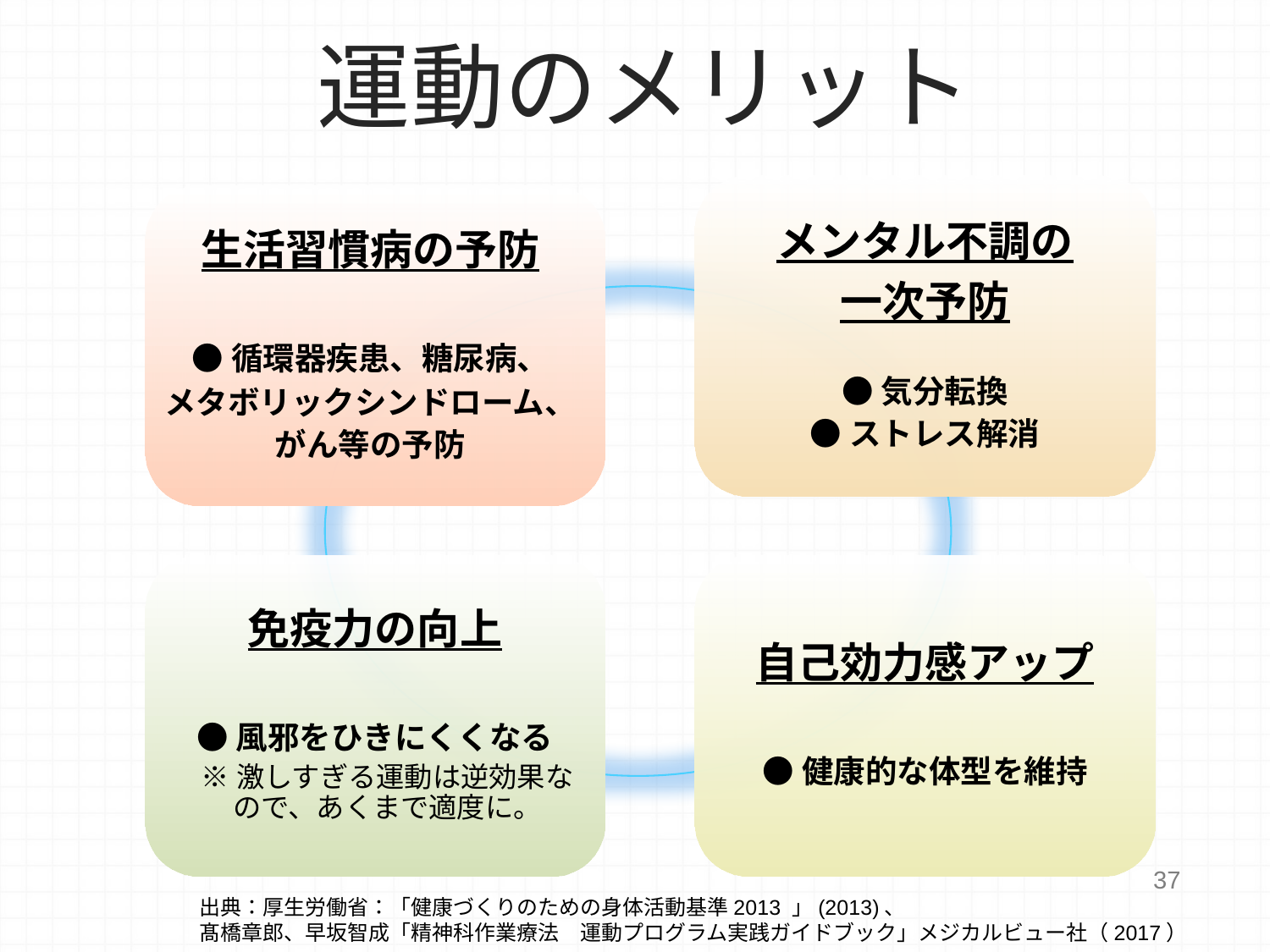

# 運動のメリット

メンタル不調の
一次予防

●気分転換
●ストレス解消

生活習慣病の予防

●循環器疾患、糖尿病、
メタボリックシンドローム、
がん等の予防

免疫力の向上

●風邪をひきにくくなる
※激しすぎる運動は逆効果なので、あくまで適度に。

自己効力感アップ

●健康的な体型を維持
37
出典：厚生労働省：「健康づくりのための身体活動基準2013 」(2013)、
髙橋章郎、早坂智成「精神科作業療法　運動プログラム実践ガイドブック」メジカルビュー社（2017）